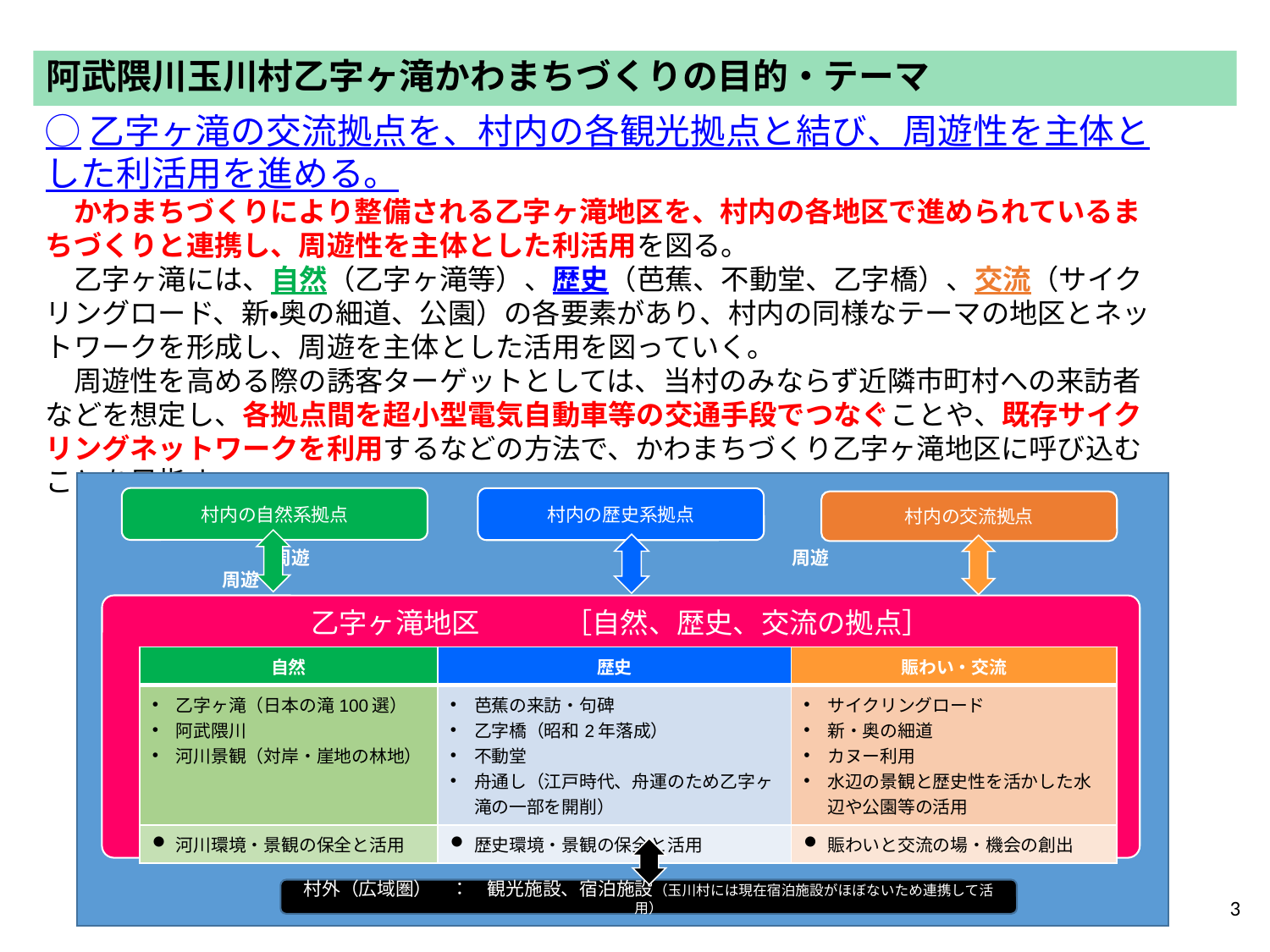

# 阿武隈川玉川村乙字ヶ滝かわまちづくりの目的・テーマ
◯乙字ヶ滝の交流拠点を、村内の各観光拠点と結び、周遊性を主体とした利活用を進める。
　かわまちづくりにより整備される乙字ヶ滝地区を、村内の各地区で進められているまちづくりと連携し、周遊性を主体とした利活用を図る。
　乙字ヶ滝には、自然（乙字ヶ滝等）、歴史（芭蕉、不動堂、乙字橋）、交流（サイクリングロード、新・奥の細道、公園）の各要素があり、村内の同様なテーマの地区とネットワークを形成し、周遊を主体とした活用を図っていく。
　周遊性を高める際の誘客ターゲットとしては、当村のみならず近隣市町村への来訪者などを想定し、各拠点間を超小型電気自動車等の交通手段でつなぐことや、既存サイクリングネットワークを利用するなどの方法で、かわまちづくり乙字ヶ滝地区に呼び込むことを目指す。

　　　　　　　　　　周遊　　　　　　　　　　　　　　　　　　　　　　　　　　 周遊　　　　　　　　　　　　　　　　　　 　　　　　　周遊

村内の自然系拠点
村内の歴史系拠点
村内の交流拠点
乙字ヶ滝地区　　　［自然、歴史、交流の拠点］
村外（広域圏）　：　観光施設、宿泊施設（玉川村には現在宿泊施設がほぼないため連携して活用）

| 自然 | 歴史 | 賑わい・交流 |
| --- | --- | --- |
| 乙字ヶ滝（日本の滝100選） 阿武隈川 河川景観（対岸・崖地の林地） | 芭蕉の来訪・句碑 乙字橋（昭和2年落成） 不動堂 舟通し（江戸時代、舟運のため乙字ヶ滝の一部を開削） | サイクリングロード 新・奥の細道 カヌー利用 水辺の景観と歴史性を活かした水辺や公園等の活用 |
| 河川環境・景観の保全と活用 | 歴史環境・景観の保全と活用 | 賑わいと交流の場・機会の創出 |

3